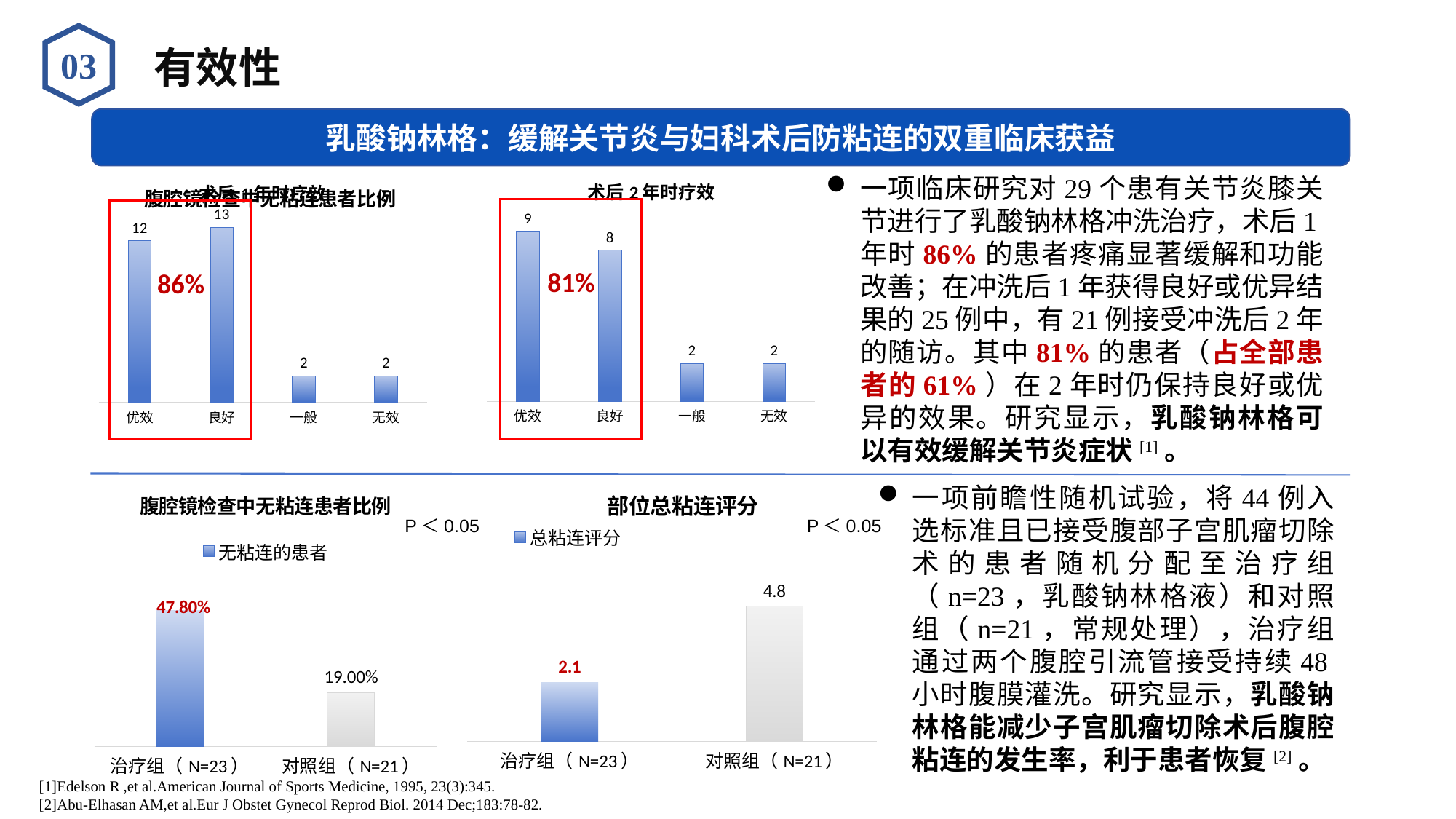

有效性
03
乳酸钠林格：缓解关节炎与妇科术后防粘连的双重临床获益

### Chart: 术后2年时疗效

| Category | 例数 |
|---|---|
| 优效 | 9.0 |
| 良好 | 8.0 |
| 一般 | 2.0 |
| 无效 | 2.0 |

### Chart: 术后1年时疗效

| Category | 例数 |
|---|---|
| 优效 | 12.0 |
| 良好 | 13.0 |
| 一般 | 2.0 |
| 无效 | 2.0 |
一项临床研究对29个患有关节炎膝关节进行了乳酸钠林格冲洗治疗，术后1年时86%的患者疼痛显著缓解和功能改善；在冲洗后1年获得良好或优异结果的25例中，有21例接受冲洗后2年的随访。其中81%的患者（占全部患者的61%）在2年时仍保持良好或优异的效果。研究显示，乳酸钠林格可以有效缓解关节炎症状[1]。

81%
86%

### Chart: 腹腔镜检查中无粘连患者比例

| Category |
|---|

### Chart: 部位总粘连评分

| Category |
|---|

### Chart: 腹腔镜检查中无粘连患者比例

| Category | 无粘连的患者 |
|---|---|
| 治疗组（N=23） | 0.478 |
| 对照组（N=21） | 0.19 |

### Chart: 部位总粘连评分

| Category | 总粘连评分 |
|---|---|
| 治疗组（N=23） | 2.1 |
| 对照组（N=21） | 4.8 |
一项前瞻性随机试验，将44例入选标准且已接受腹部子宫肌瘤切除术的患者随机分配至治疗组（n=23，乳酸钠林格液）和对照组（n=21，常规处理），治疗组通过两个腹腔引流管接受持续48小时腹膜灌洗。研究显示，乳酸钠林格能减少子宫肌瘤切除术后腹腔粘连的发生率，利于患者恢复[2]。
P＜0.05
P＜0.05

[1]Edelson R ,et al.American Journal of Sports Medicine, 1995, 23(3):345.
[2]Abu-Elhasan AM,et al.Eur J Obstet Gynecol Reprod Biol. 2014 Dec;183:78-82.